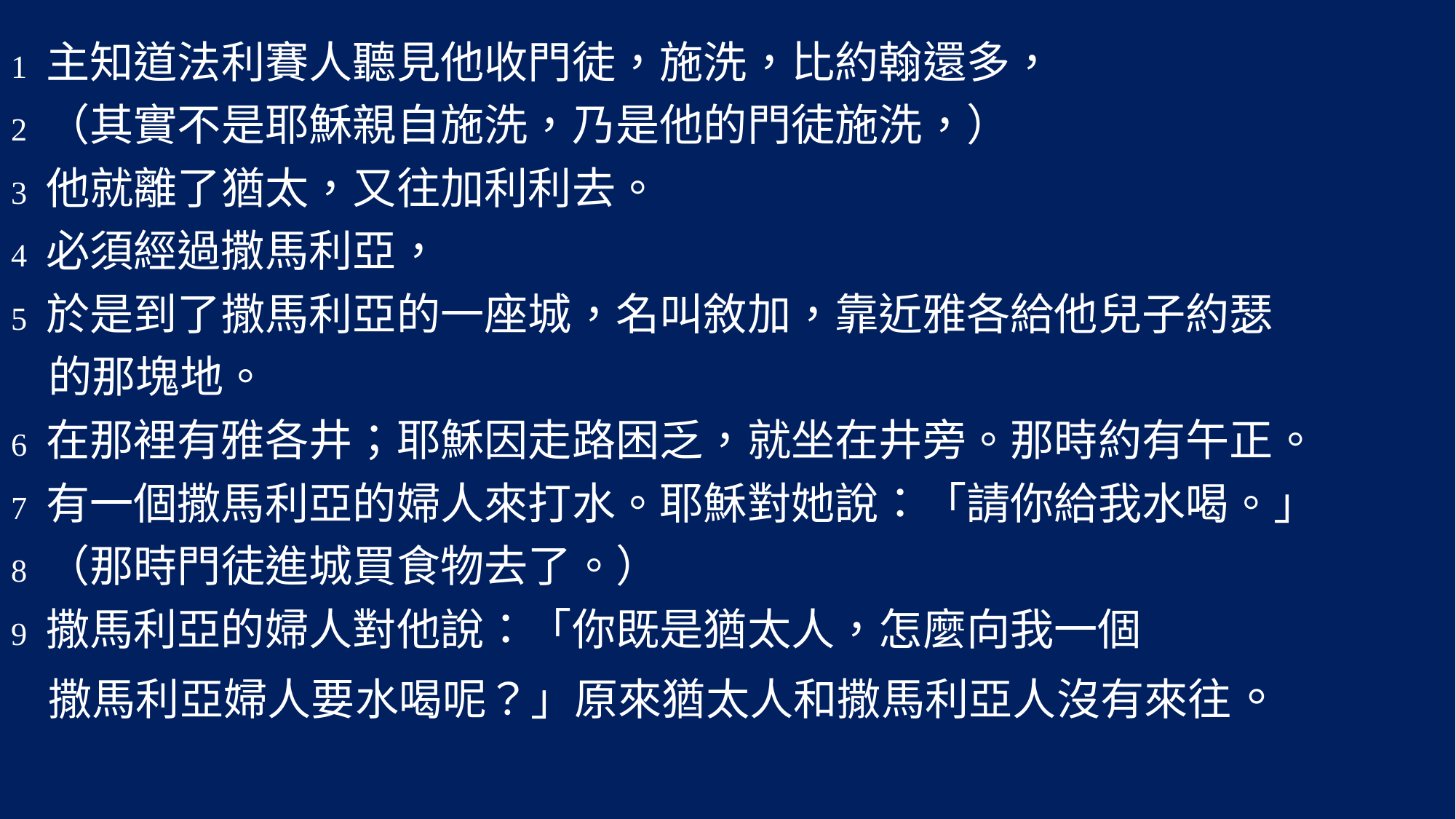

1 主知道法利賽人聽見他收門徒，施洗，比約翰還多，
2 （其實不是耶穌親自施洗，乃是他的門徒施洗，）
3 他就離了猶太，又往加利利去。
4 必須經過撒馬利亞，
5 於是到了撒馬利亞的一座城，名叫敘加，靠近雅各給他兒子約瑟
   的那塊地。
6 在那裡有雅各井；耶穌因走路困乏，就坐在井旁。那時約有午正。
7 有一個撒馬利亞的婦人來打水。耶穌對她說：「請你給我水喝。」
8 （那時門徒進城買食物去了。）
9 撒馬利亞的婦人對他說：「你既是猶太人，怎麼向我一個
   撒馬利亞婦人要水喝呢？」原來猶太人和撒馬利亞人沒有來往。